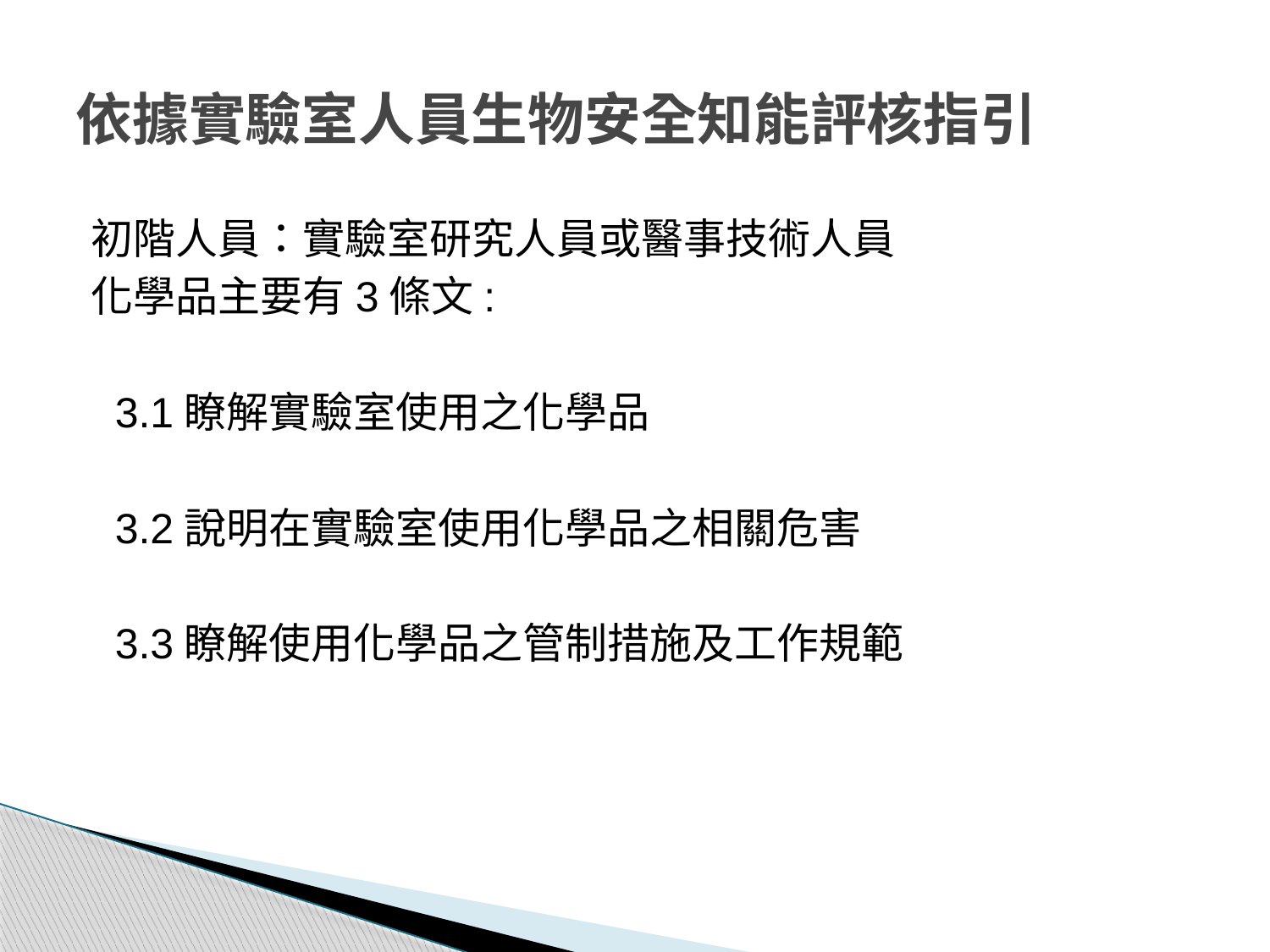

# 依據實驗室人員生物安全知能評核指引
初階人員：實驗室研究人員或醫事技術人員
化學品主要有3條文:

  3.1瞭解實驗室使用之化學品

  3.2說明在實驗室使用化學品之相關危害

  3.3瞭解使用化學品之管制措施及工作規範